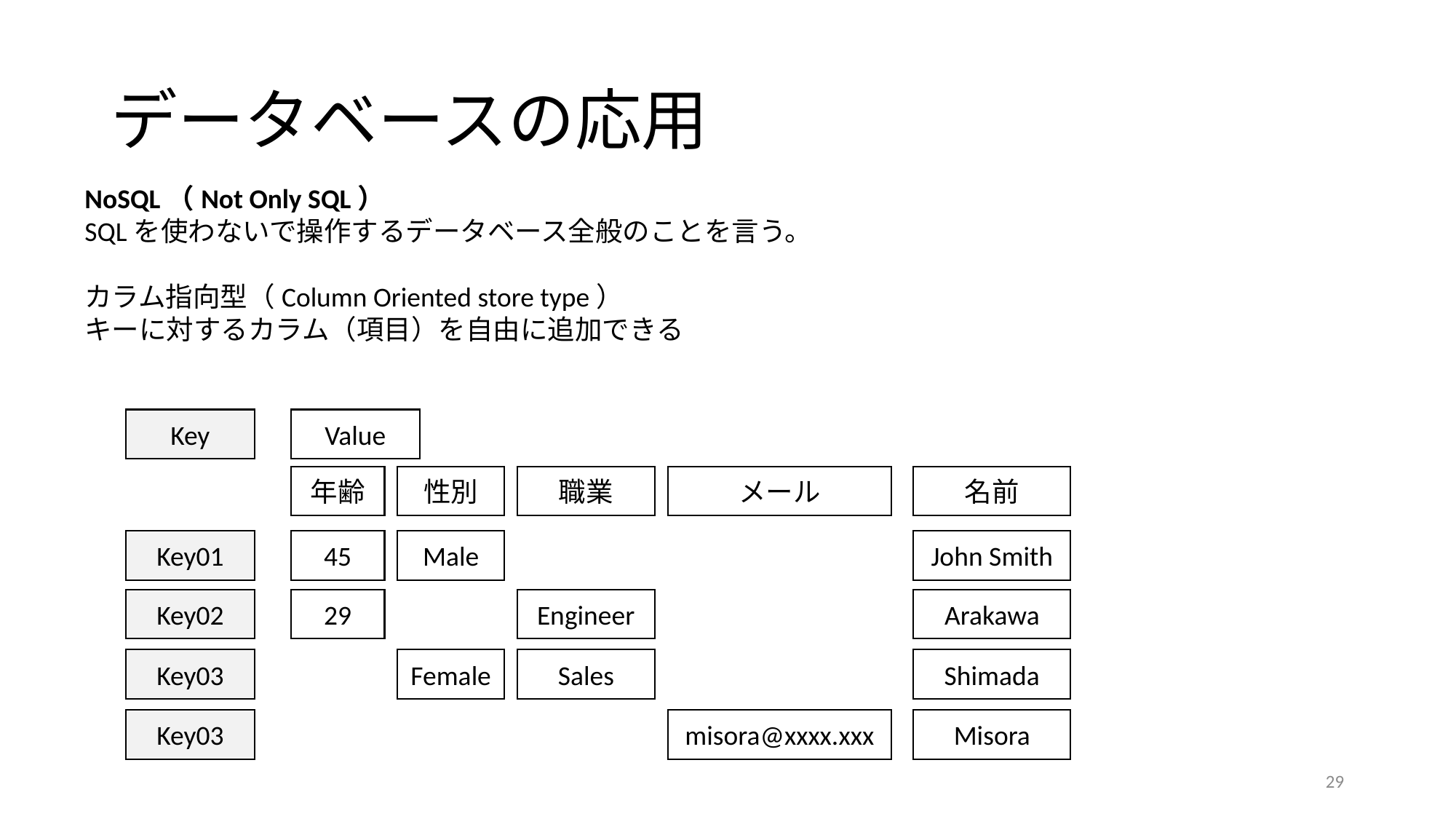

# データベースの応用
NoSQL（Not Only SQL）
SQLを使わないで操作するデータベース全般のことを言う。

カラム指向型（Column Oriented store type）
キーに対するカラム（項目）を自由に追加できる
Key
Value
年齢
性別
職業
メール
名前
Key01
45
Male
John Smith
Key02
29
Engineer
Arakawa
Sales
Key03
Female
Shimada
Key03
misora@xxxx.xxx
Misora
29